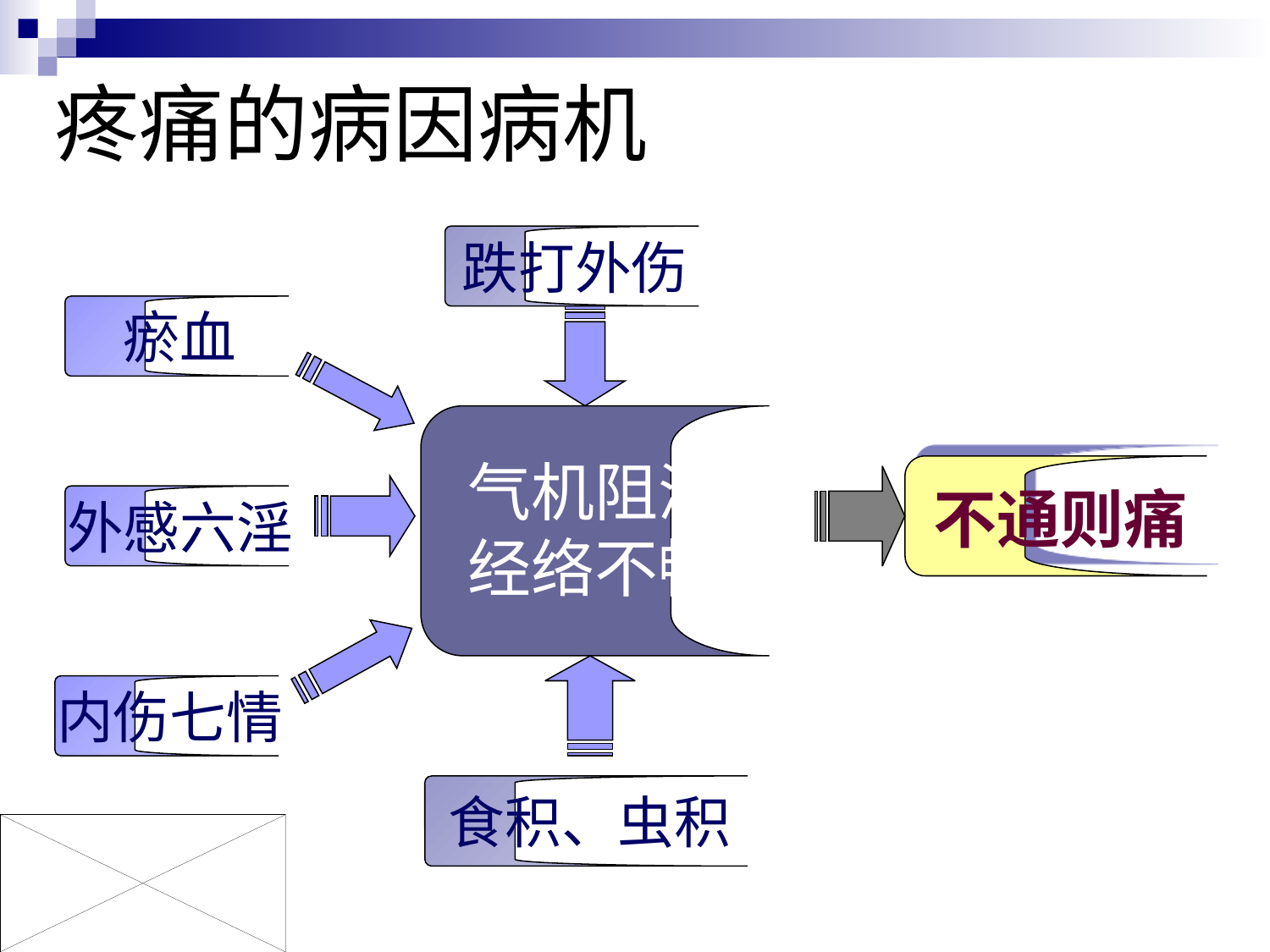

# 疼痛的病因病机
跌打外伤
瘀血

气机阻滞
经络不畅

不通则痛

外感六淫

内伤七情
食积、虫积